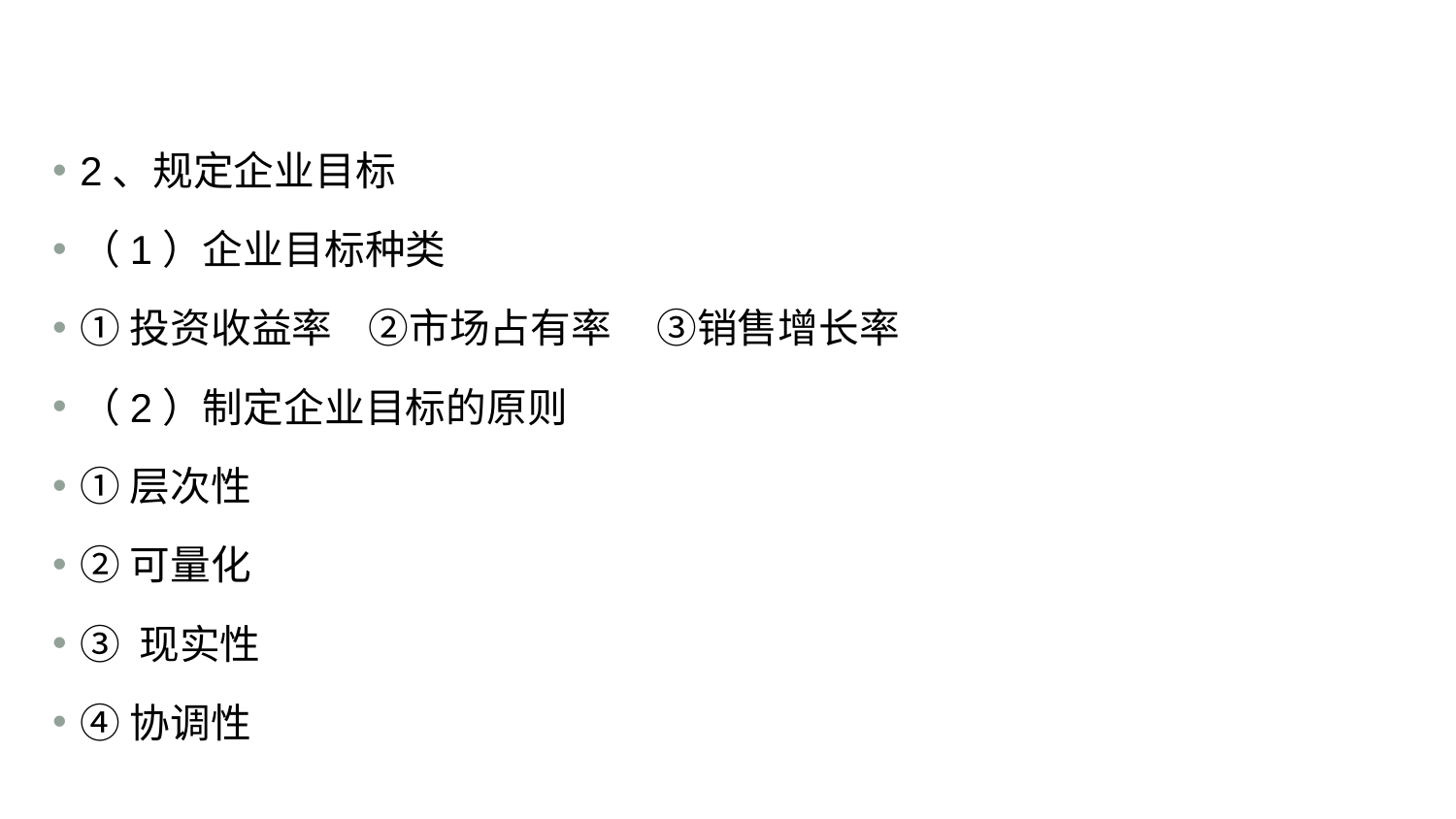

#
2、规定企业目标
（1）企业目标种类
①投资收益率    ②市场占有率     ③销售增长率
（2）制定企业目标的原则
①层次性
②可量化
③ 现实性
④协调性